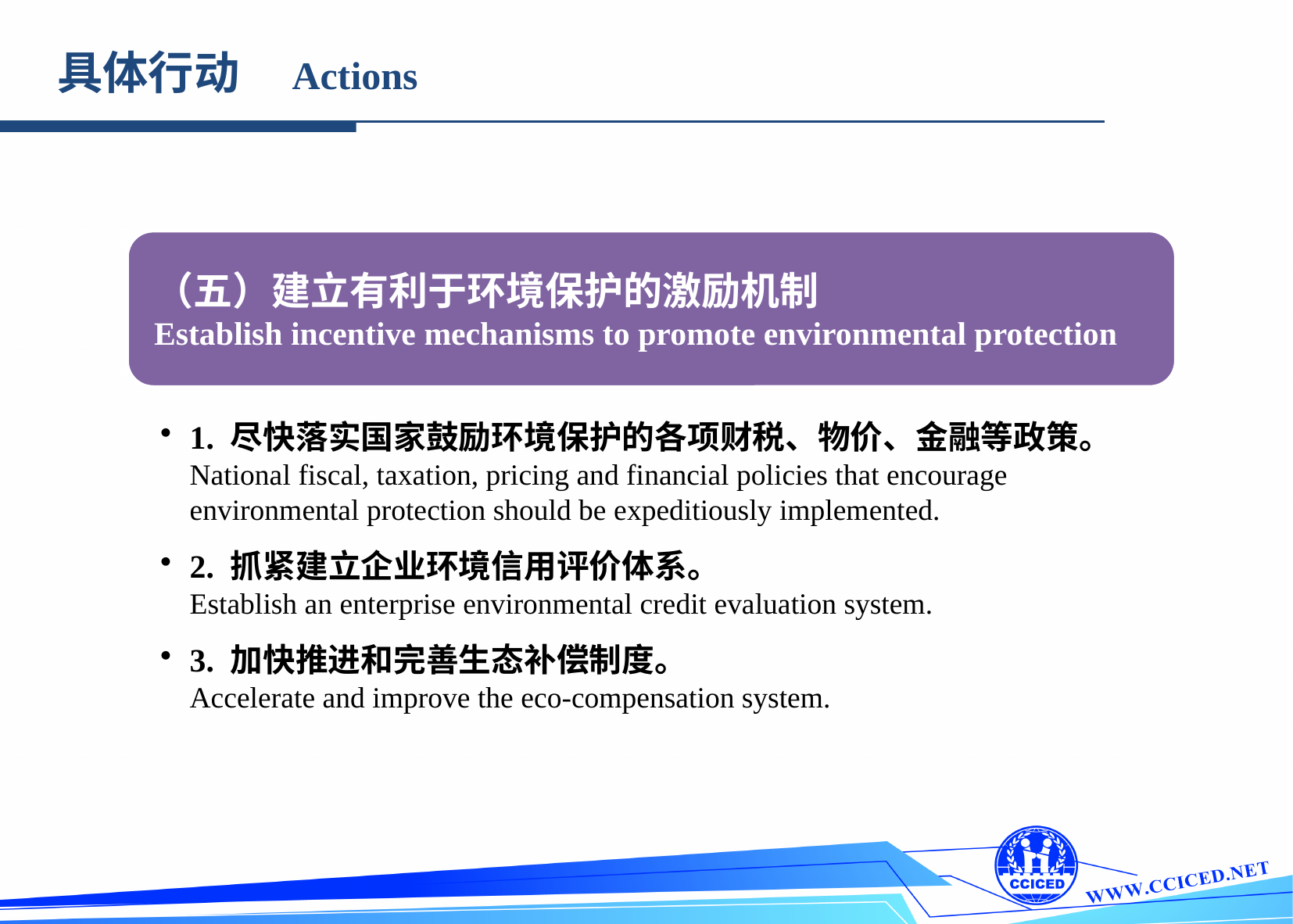

具体行动    Actions
（五）建立有利于环境保护的激励机制
Establish incentive mechanisms to promote environmental protection
1. 尽快落实国家鼓励环境保护的各项财税、物价、金融等政策。
National fiscal, taxation, pricing and financial policies that encourage environmental protection should be expeditiously implemented.
2. 抓紧建立企业环境信用评价体系。
Establish an enterprise environmental credit evaluation system.
3. 加快推进和完善生态补偿制度。
Accelerate and improve the eco-compensation system.